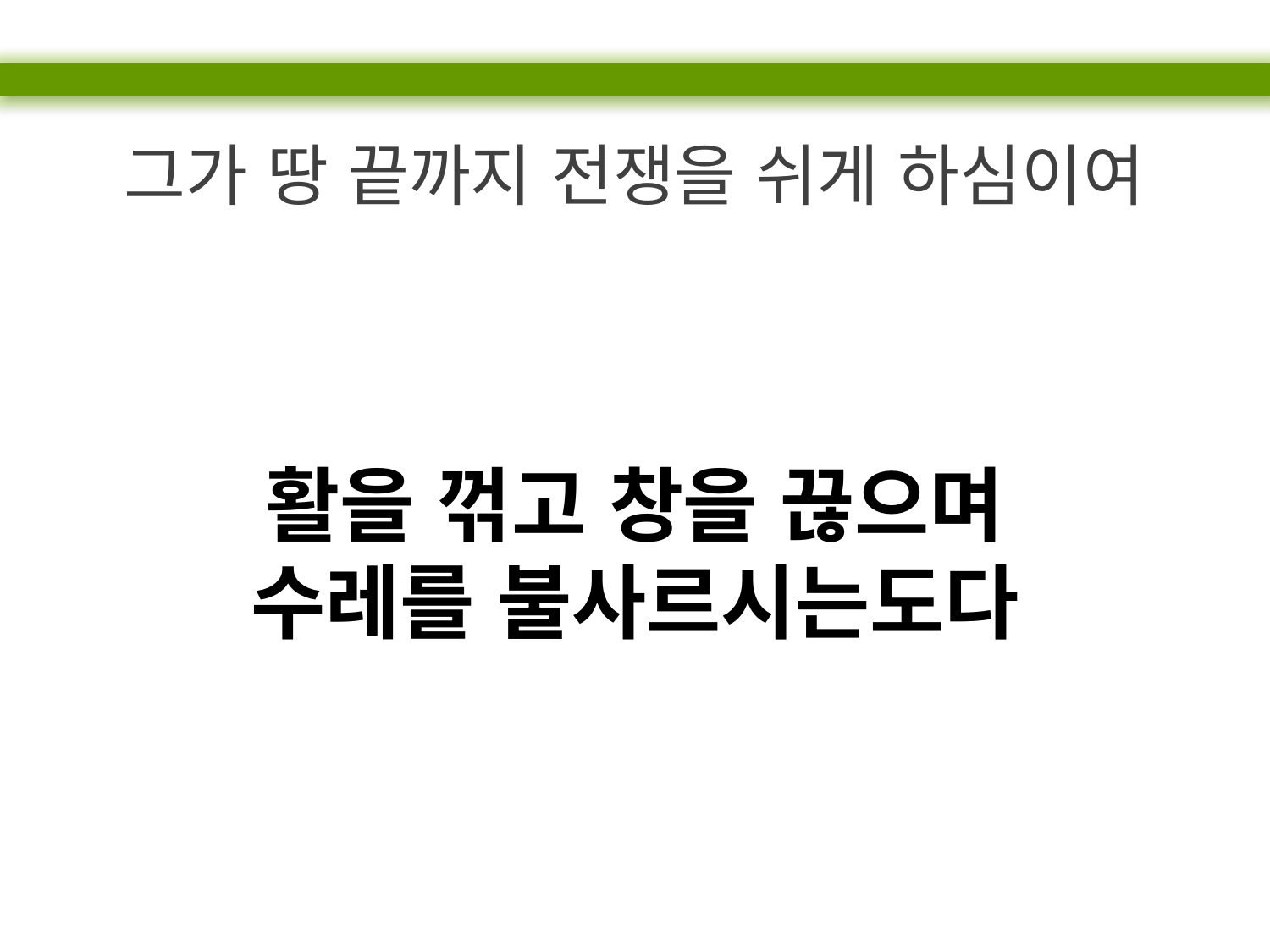

그가 땅 끝까지 전쟁을 쉬게 하심이여
활을 꺾고 창을 끊으며
수레를 불사르시는도다